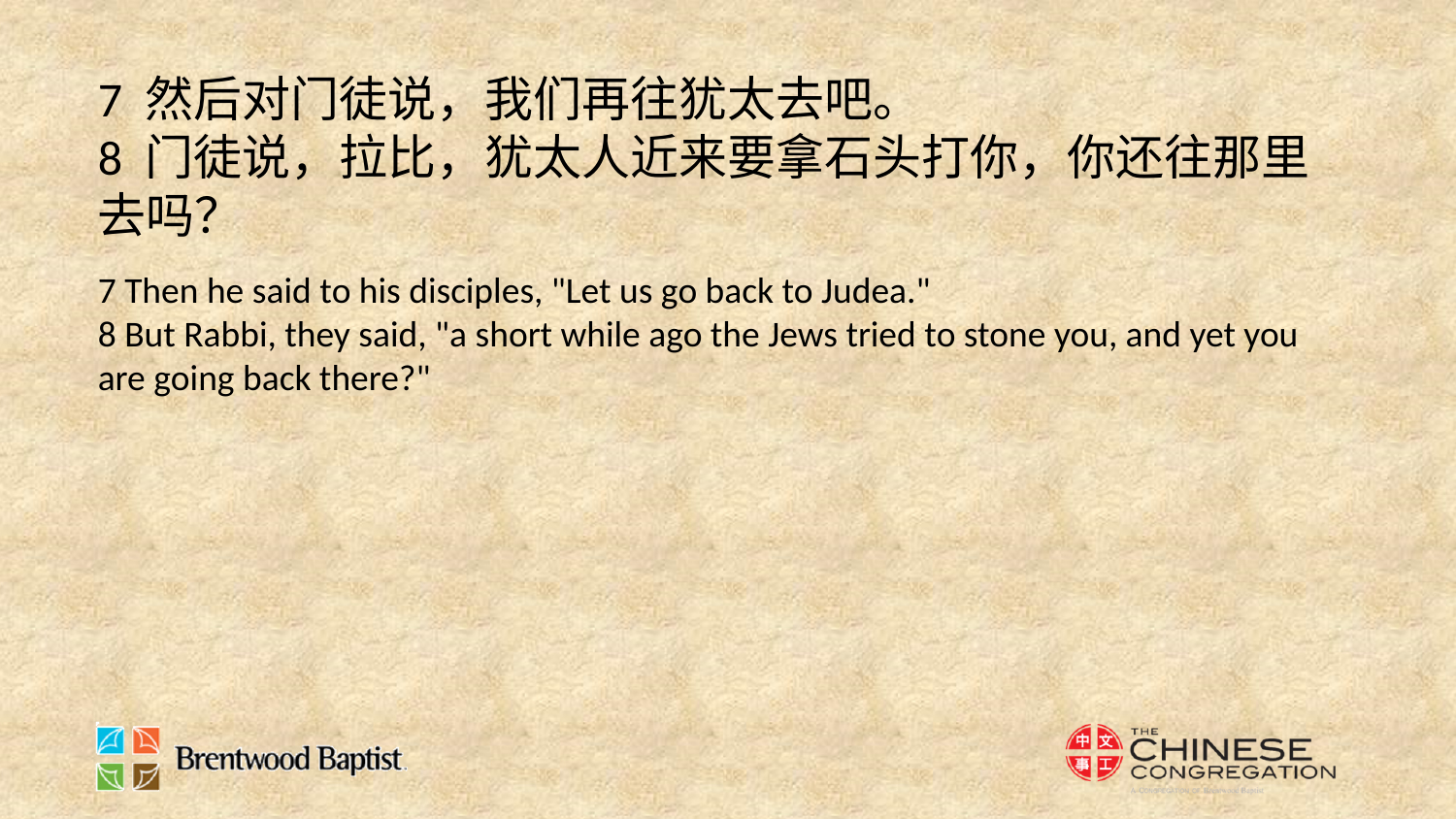

7 然后对门徒说，我们再往犹太去吧。
8 门徒说，拉比，犹太人近来要拿石头打你，你还往那里去吗？

7 Then he said to his disciples, "Let us go back to Judea."
8 But Rabbi, they said, "a short while ago the Jews tried to stone you, and yet you are going back there?"